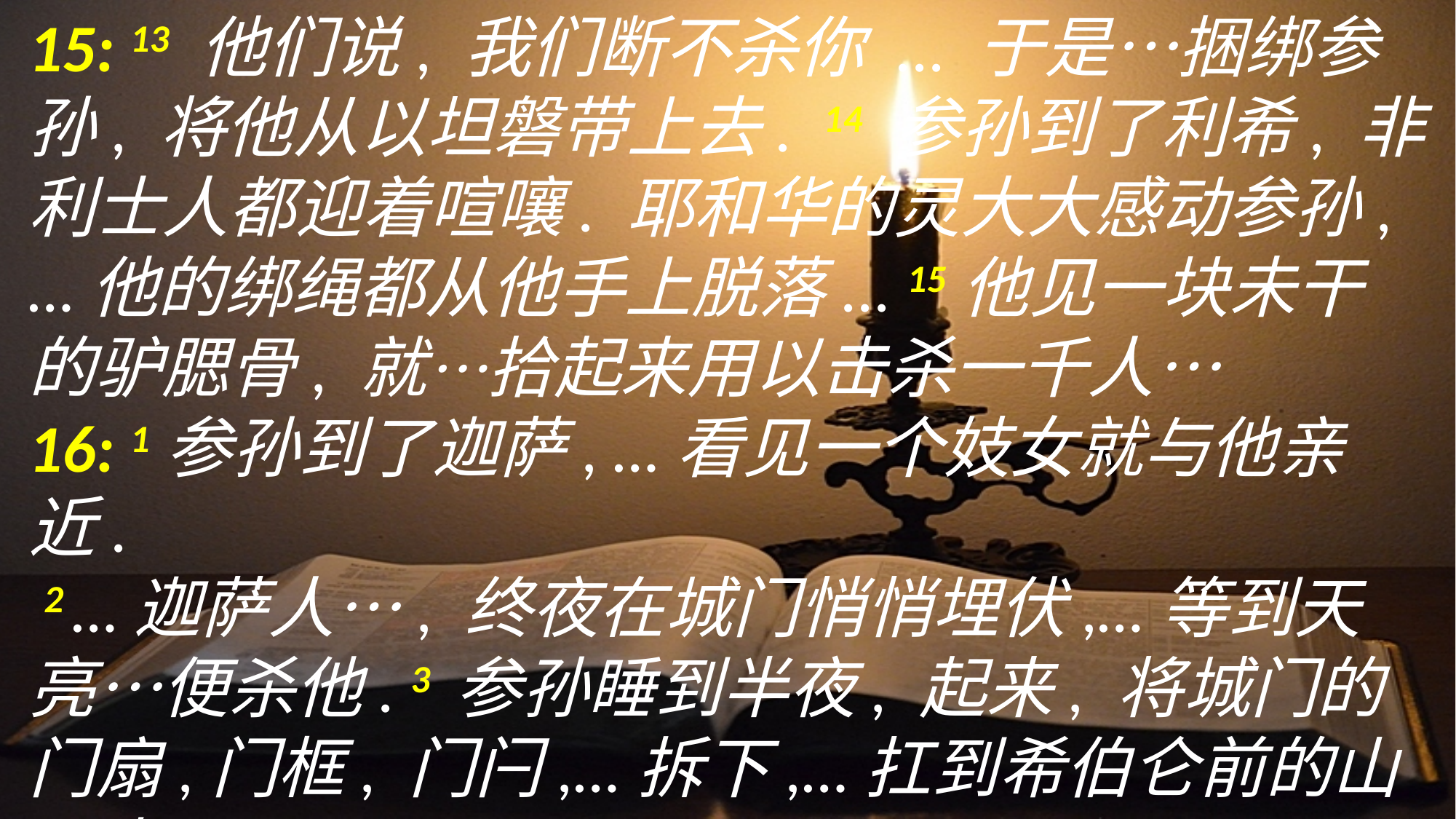

15: 13 他们说, 我们断不杀你 ... 于是…捆绑参孙, 将他从以坦磐带上去.  14 参孙到了利希, 非利士人都迎着喧嚷. 耶和华的灵大大感动参孙,…他的绑绳都从他手上脱落... 15他见一块未干的驴腮骨, 就…拾起来用以击杀一千人…
16: 1参孙到了迦萨, …看见一个妓女就与他亲近.
 2 …迦萨人…, 终夜在城门悄悄埋伏,…等到天亮…便杀他. 3 参孙睡到半夜, 起来, 将城门的门扇,门框, 门闩,…拆下,…扛到希伯仑前的山顶上.